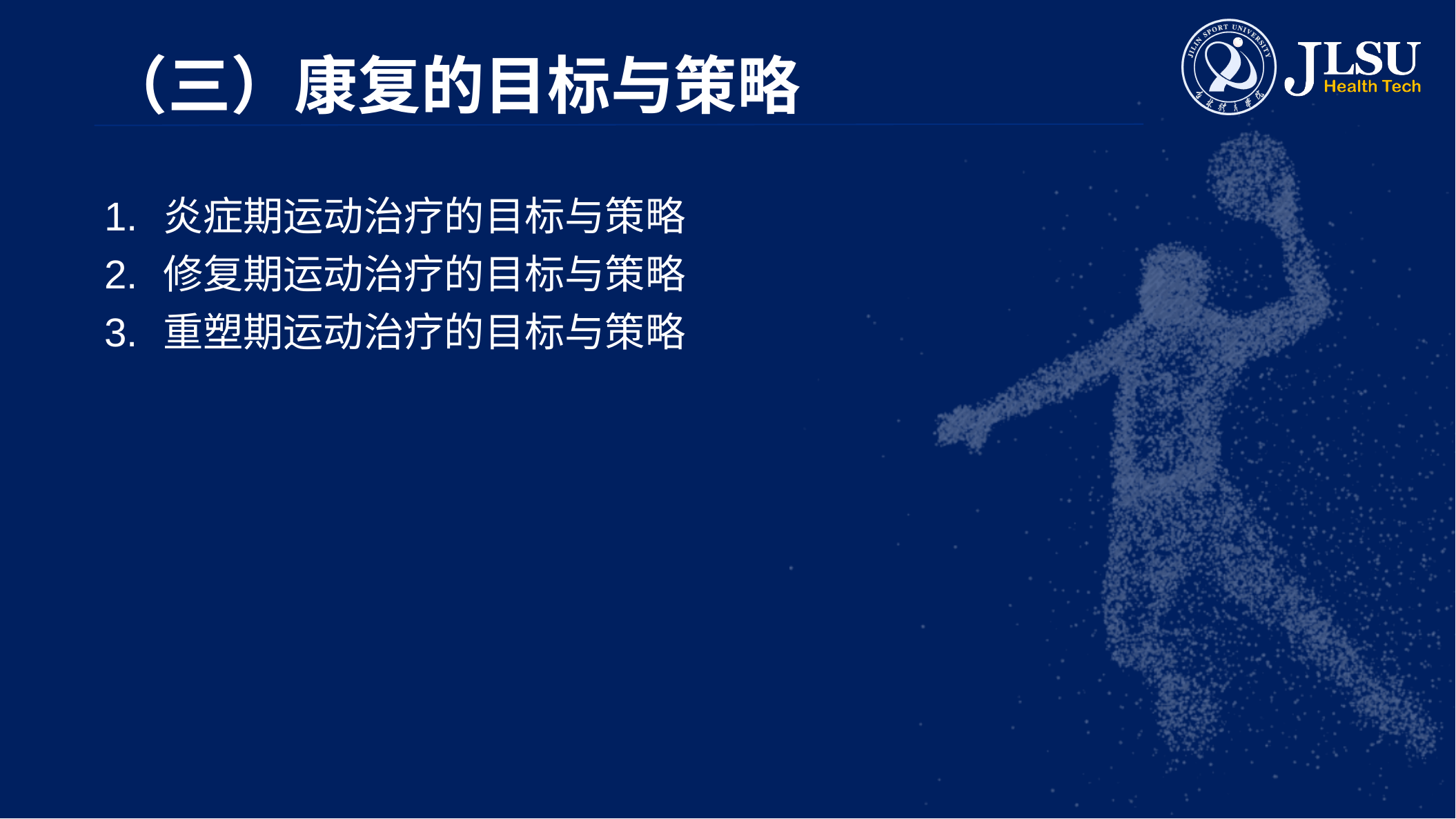

# （三）康复的目标与策略
炎症期运动治疗的目标与策略
修复期运动治疗的目标与策略
重塑期运动治疗的目标与策略